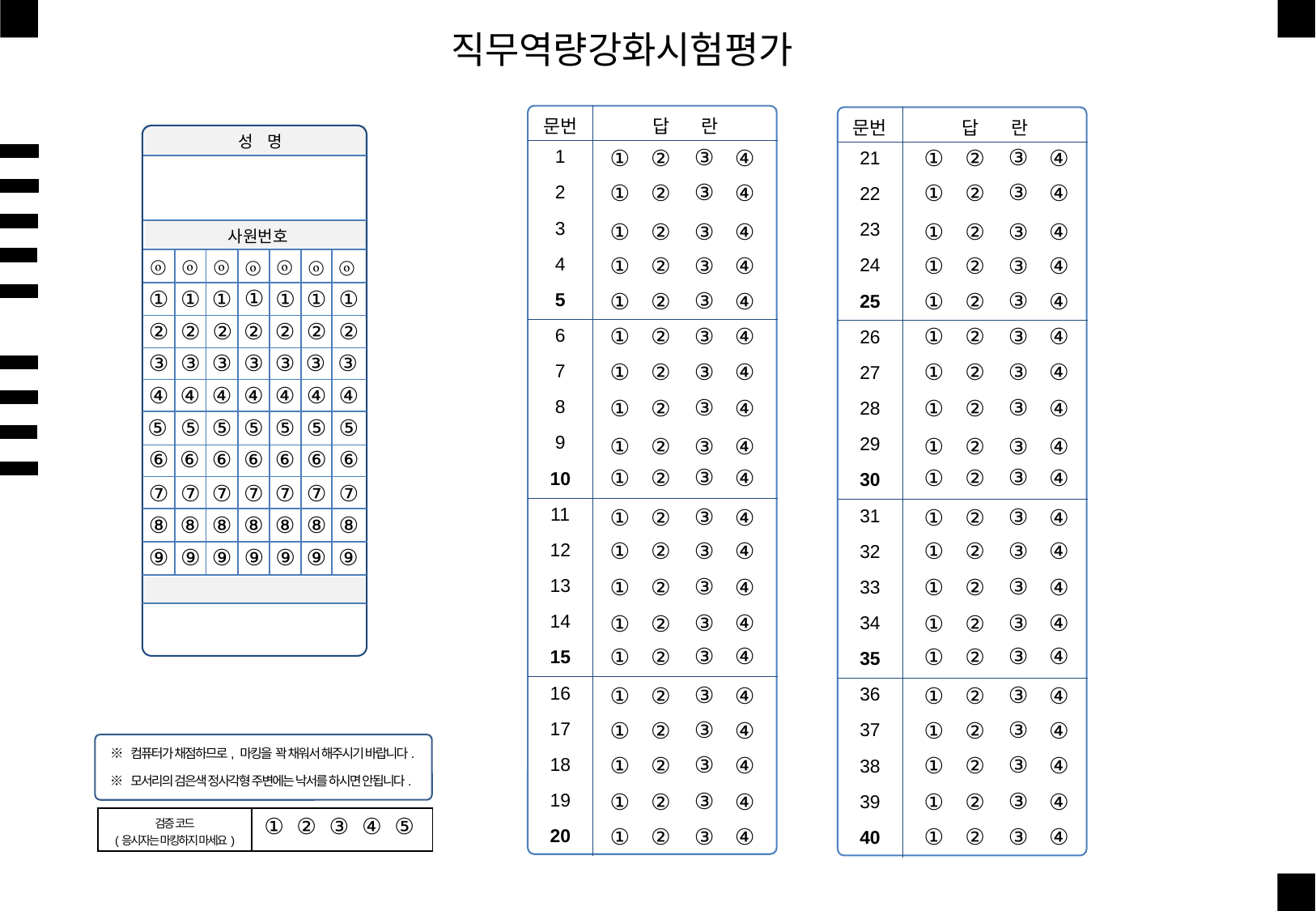

직무역량강화시험평가
| 문번 | 답 란 |
| --- | --- |
| 1 |  |
| 2 |  |
| 3 |  |
| 4 |  |
| 5 |  |
| 6 |  |
| 7 |  |
| 8 |  |
| 9 |  |
| 10 |  |
| 11 |  |
| 12 |  |
| 13 |  |
| 14 |  |
| 15 |  |
| 16 |  |
| 17 |  |
| 18 |  |
| 19 |  |
| 20 |  |

| 문번 | 답 란 |
| --- | --- |
| 21 |  |
| 22 |  |
| 23 |  |
| 24 |  |
| 25 |  |
| 26 |  |
| 27 |  |
| 28 |  |
| 29 |  |
| 30 |  |
| 31 |  |
| 32 |  |
| 33 |  |
| 34 |  |
| 35 |  |
| 36 |  |
| 37 |  |
| 38 |  |
| 39 |  |
| 40 |  |

 성   명
③
③
④
④
①
①
②
②

③
③
④
④
①
①
②
②

③
③
④
④
①
①
②
②

사원번호

③
③
④
④
①
①
②
②
ⓞ
ⓞ
ⓞ
ⓞ
ⓞ
ⓞ
ⓞ

①
①
①
①
①
①
①
③
③
④
④
①
①
②
②

②
②
②
②
②
②
②
③
③
④
④
①
①
②
②
③
③
③
③
③
③
③
③
③
④
④
①
①
②
②

④
④
④
④
④
④
④
③
③
④
④
①
①
②
②

⑤
⑤
⑤
⑤
⑤
⑤
⑤

③
③
④
④
①
①
②
②
⑥
⑥
⑥
⑥
⑥
⑥
⑥
③
③
④
④
①
①
②
②

⑦
⑦
⑦
⑦
⑦
⑦
⑦
③
③
④
④
①
①
②
②
⑧
⑧
⑧
⑧
⑧
⑧
⑧
③
③
④
④
①
①
②
②
⑨
⑨
⑨
⑨
⑨
⑨
⑨
③
③
④
④
①
①
②
②

③
③
④
④
①
①
②
②
③
③
④
④
①
①
②
②
③
③
④
④
①
①
②
②
③
③
④
④
①
①
②
②

※ 컴퓨터가 채점하므로, 마킹을  꽉 채워서 해주시기 바랍니다.
③
③
④
④
①
①
②
②
※ 모서리의 검은색 정사각형 주변에는 낙서를 하시면 안됩니다.
③
③
④
④
①
①
②
②
| 검증 코드 (응시자는 마킹하지 마세요) | ① ② ③ ④ ⑤ |
| --- | --- |
③
③
④
④
①
①
②
②